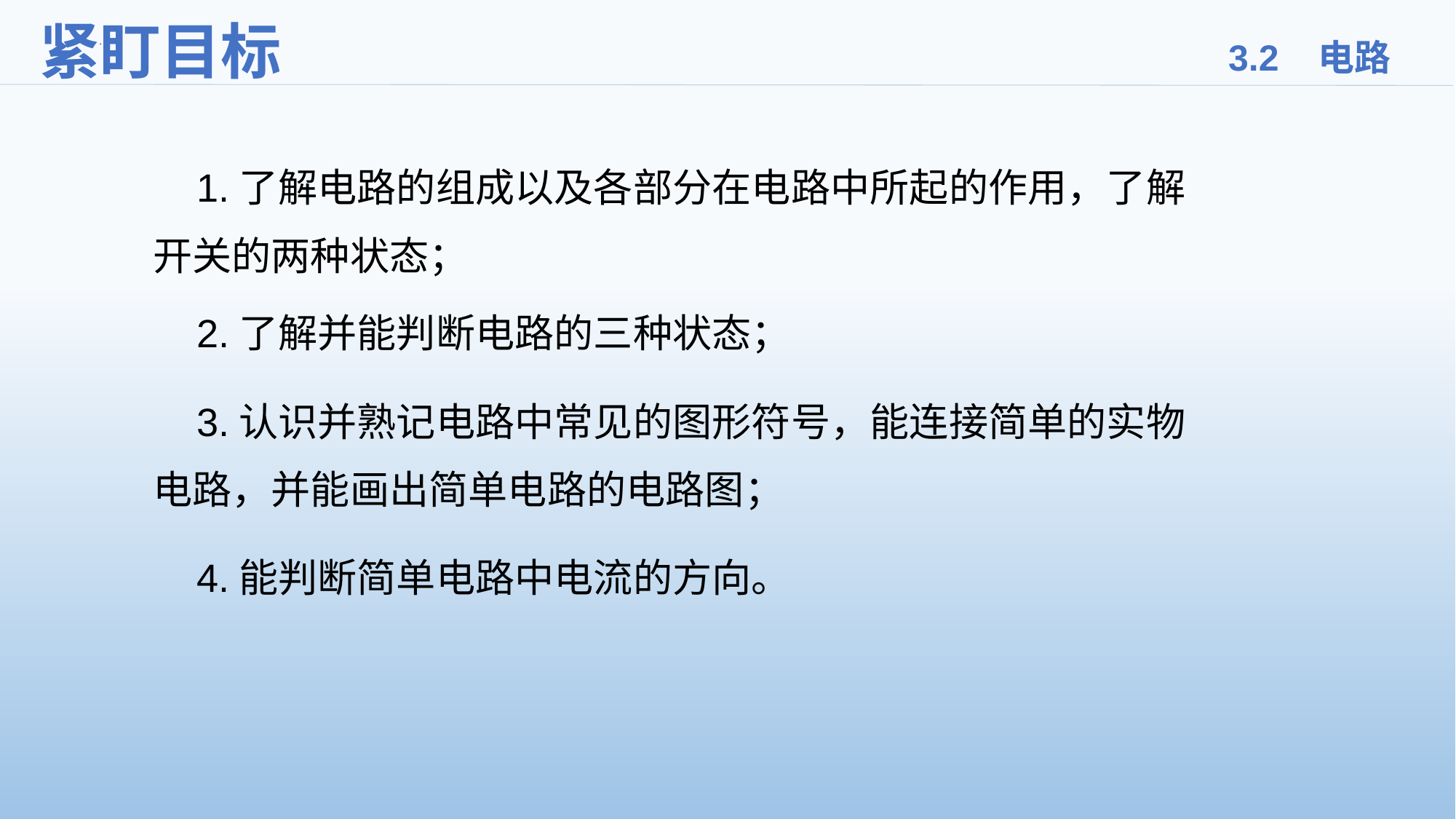

紧盯目标
    1.了解电路的组成以及各部分在电路中所起的作用，了解开关的两种状态；
    2.了解并能判断电路的三种状态；
    3.认识并熟记电路中常见的图形符号，能连接简单的实物电路，并能画出简单电路的电路图；
    4.能判断简单电路中电流的方向。